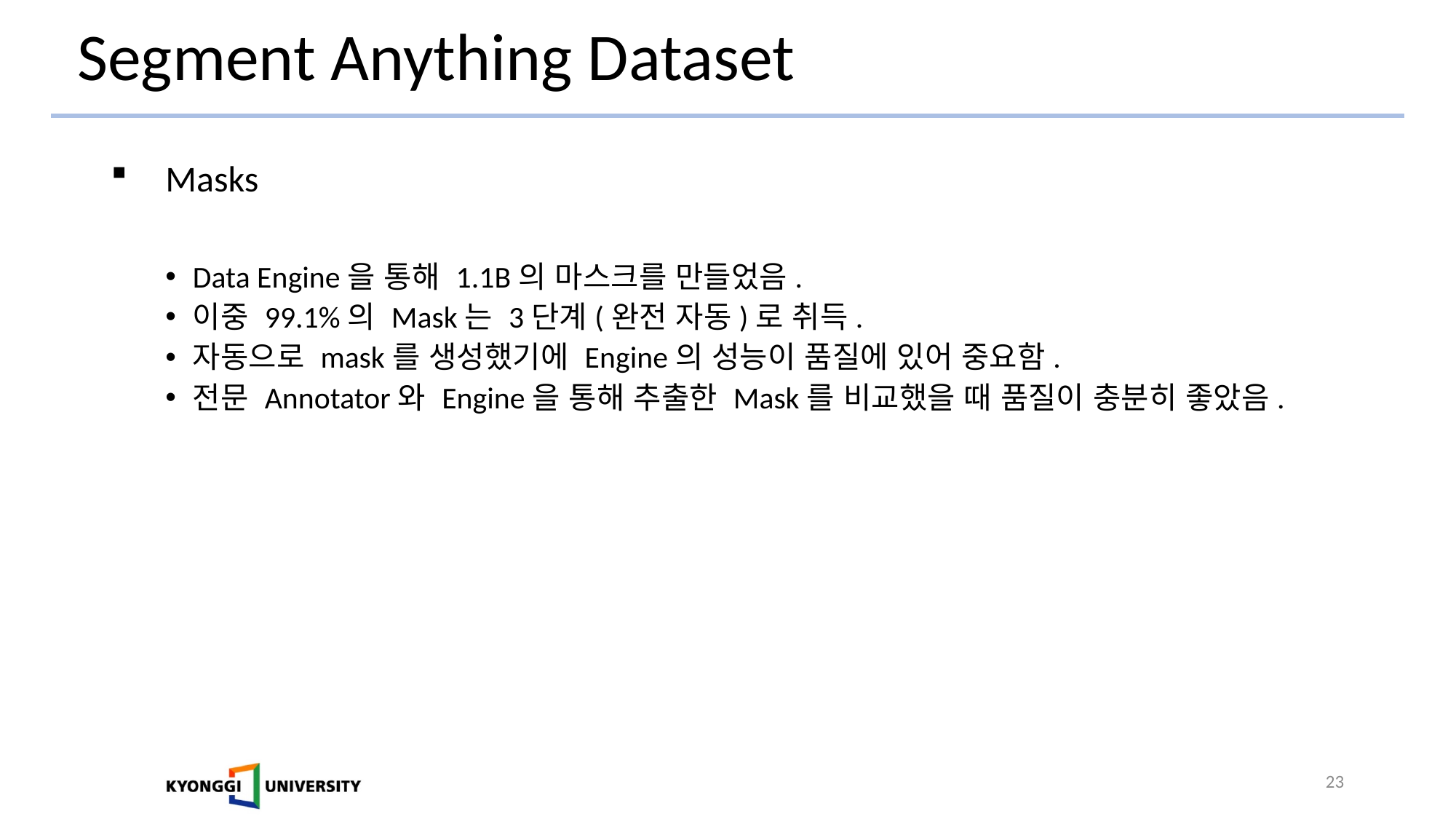

# Segment Anything Dataset
Masks

Data Engine을 통해 1.1B의 마스크를 만들었음.
이중 99.1%의 Mask는 3단계(완전 자동)로 취득.
자동으로 mask를 생성했기에 Engine의 성능이 품질에 있어 중요함.
전문 Annotator와 Engine을 통해 추출한 Mask를 비교했을 때 품질이 충분히 좋았음.

23